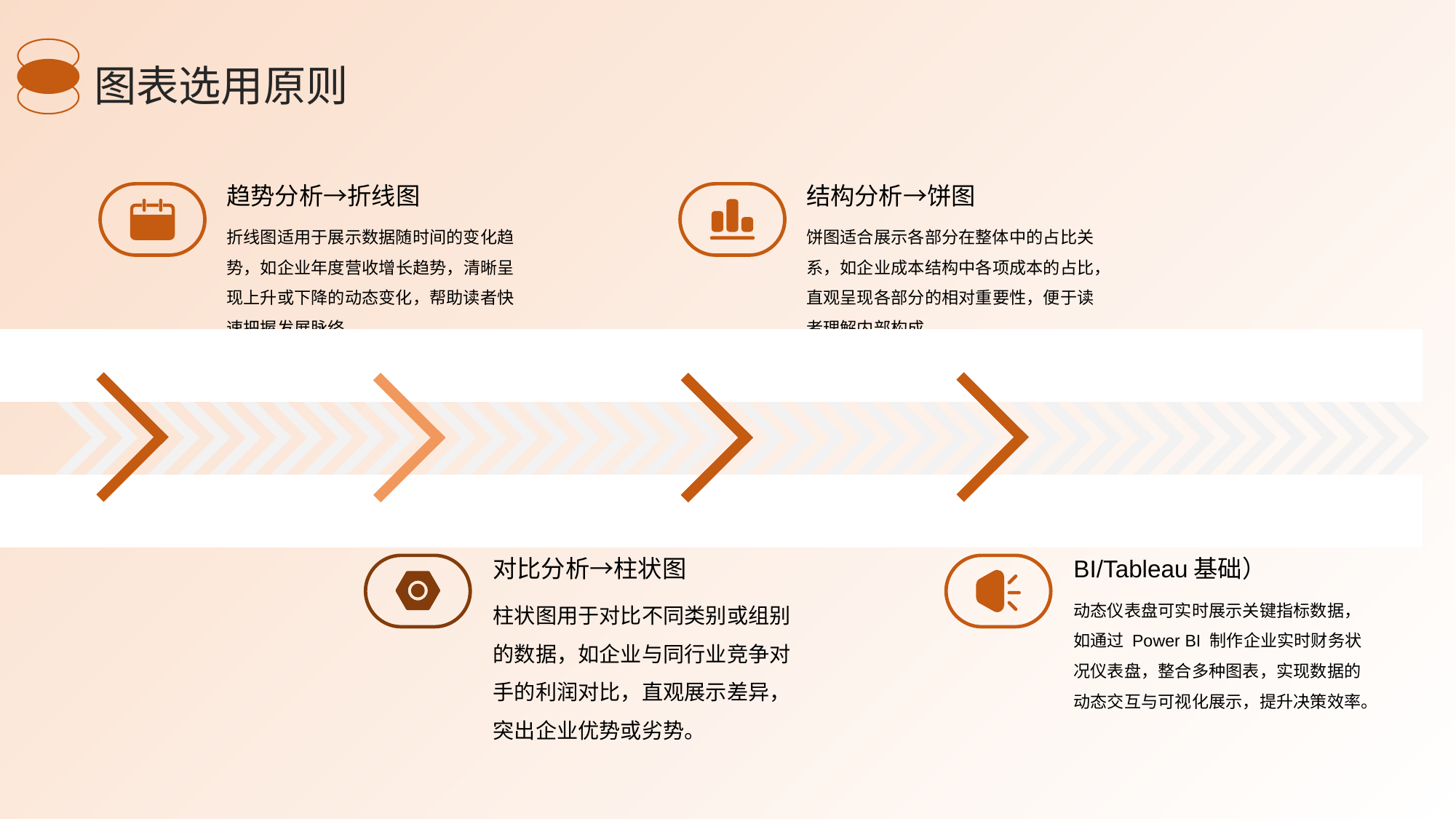

图表选用原则
趋势分析→折线图
结构分析→饼图

折线图适用于展示数据随时间的变化趋势，如企业年度营收增长趋势，清晰呈现上升或下降的动态变化，帮助读者快速把握发展脉络。
饼图适合展示各部分在整体中的占比关系，如企业成本结构中各项成本的占比，直观呈现各部分的相对重要性，便于读者理解内部构成。

对比分析→柱状图
动态仪表盘制作（Power BI/Tableau基础）

柱状图用于对比不同类别或组别的数据，如企业与同行业竞争对手的利润对比，直观展示差异，突出企业优势或劣势。
动态仪表盘可实时展示关键指标数据，如通过 Power BI 制作企业实时财务状况仪表盘，整合多种图表，实现数据的动态交互与可视化展示，提升决策效率。